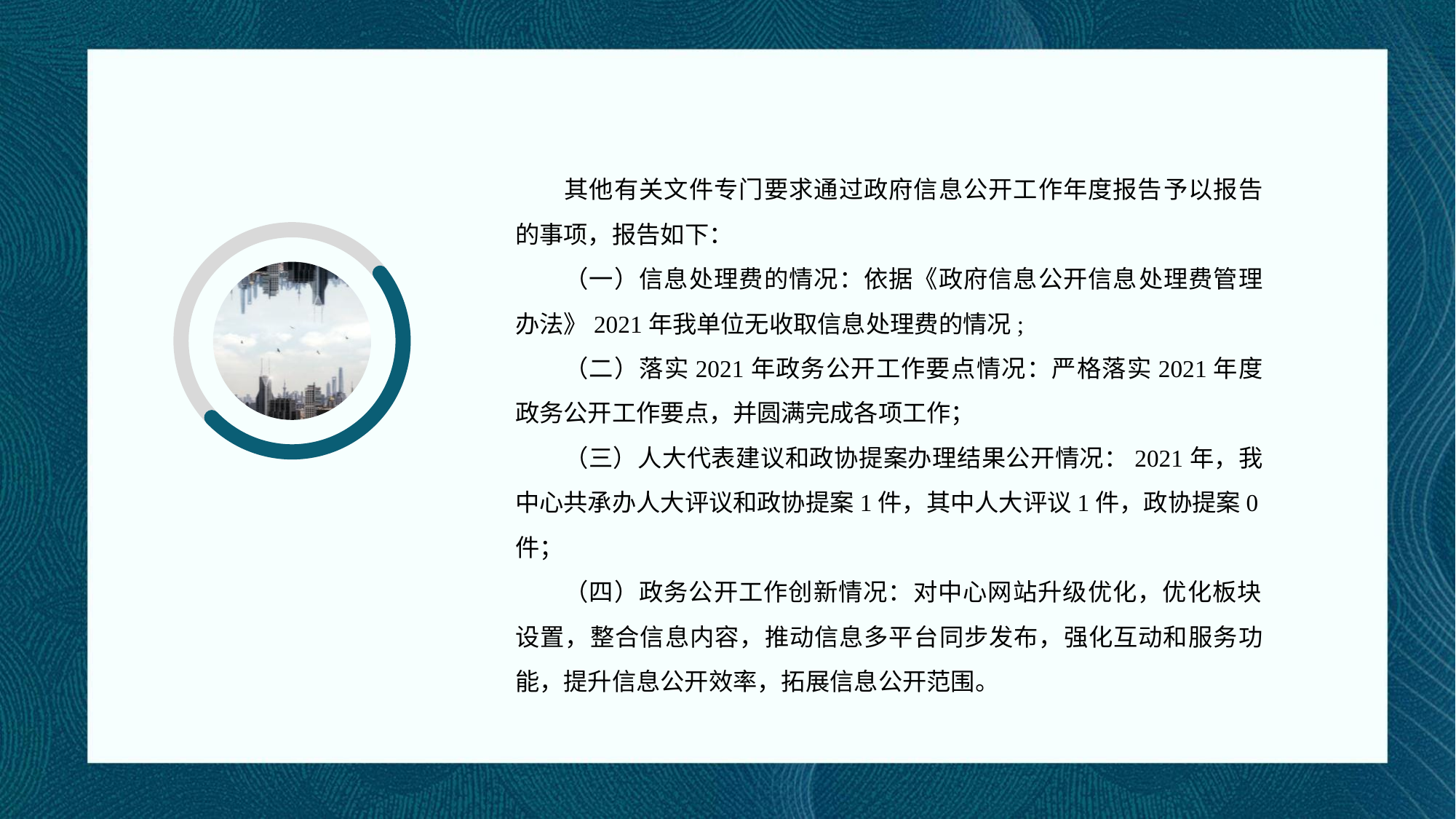

其他有关文件专门要求通过政府信息公开工作年度报告予以报告的事项，报告如下：
（一）信息处理费的情况：依据《政府信息公开信息处理费管理办法》2021年我单位无收取信息处理费的情况;
（二）落实2021年政务公开工作要点情况：严格落实2021年度政务公开工作要点，并圆满完成各项工作；
（三）人大代表建议和政协提案办理结果公开情况：2021年，我中心共承办人大评议和政协提案1件，其中人大评议1件，政协提案0件；
（四）政务公开工作创新情况：对中心网站升级优化，优化板块设置，整合信息内容，推动信息多平台同步发布，强化互动和服务功能，提升信息公开效率，拓展信息公开范围。